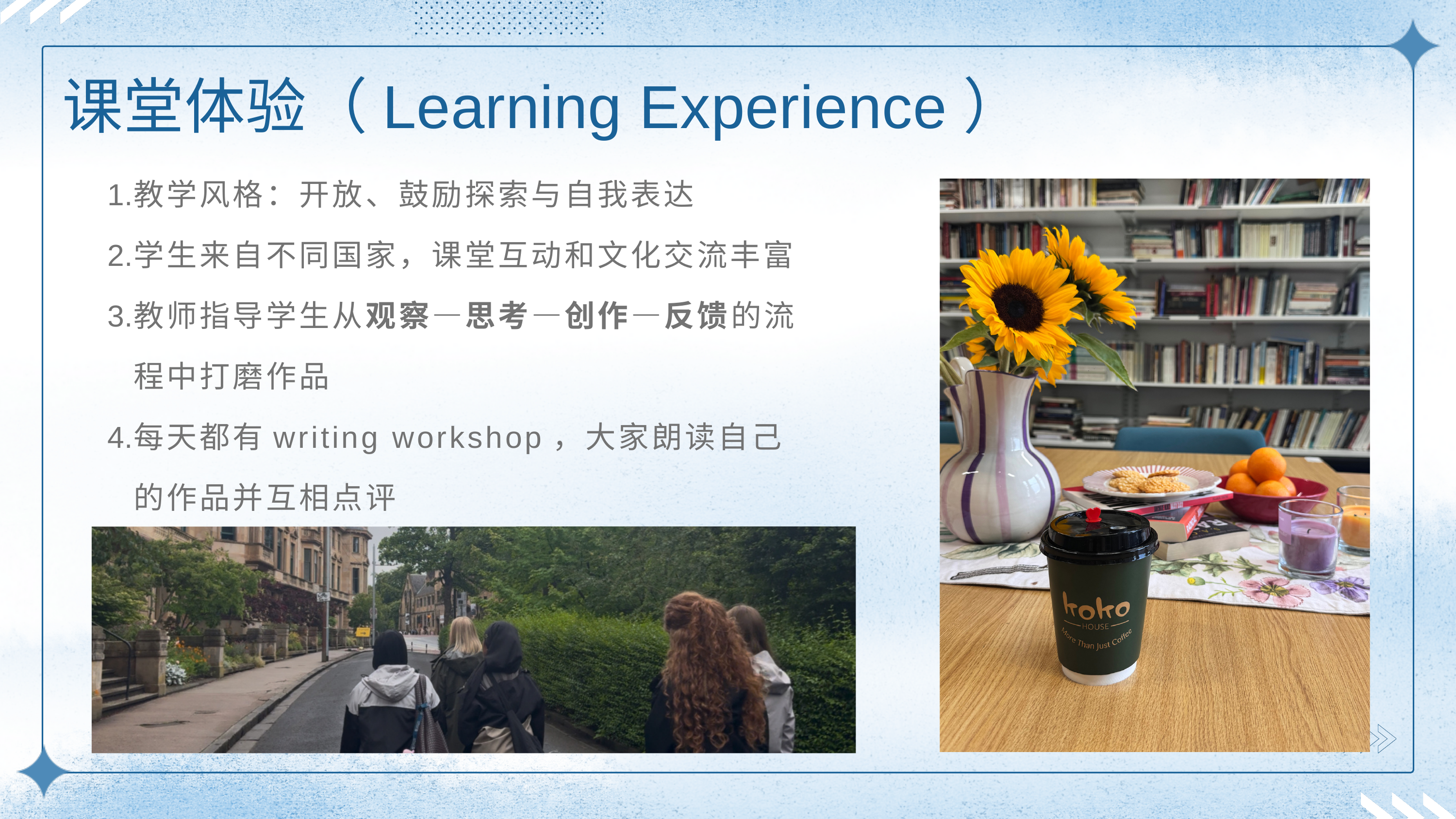

课堂体验（Learning Experience）
教学风格：开放、鼓励探索与自我表达
学生来自不同国家，课堂互动和文化交流丰富
教师指导学生从观察—思考—创作—反馈的流程中打磨作品
每天都有writing workshop，大家朗读自己的作品并互相点评